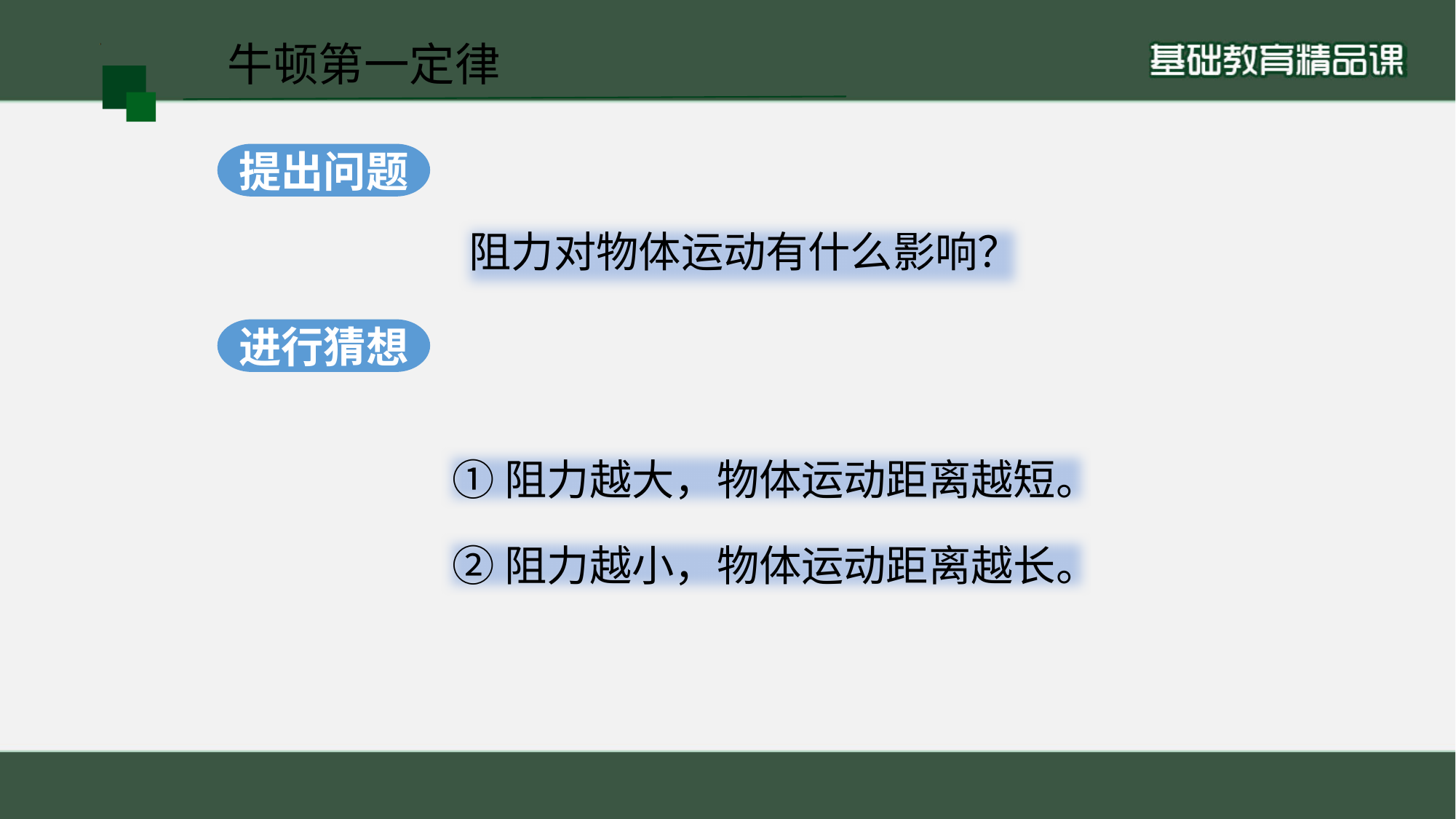

牛顿第一定律

提出问题

阻力对物体运动有什么影响？
进行猜想

①阻力越大，物体运动距离越短。
②阻力越小，物体运动距离越长。